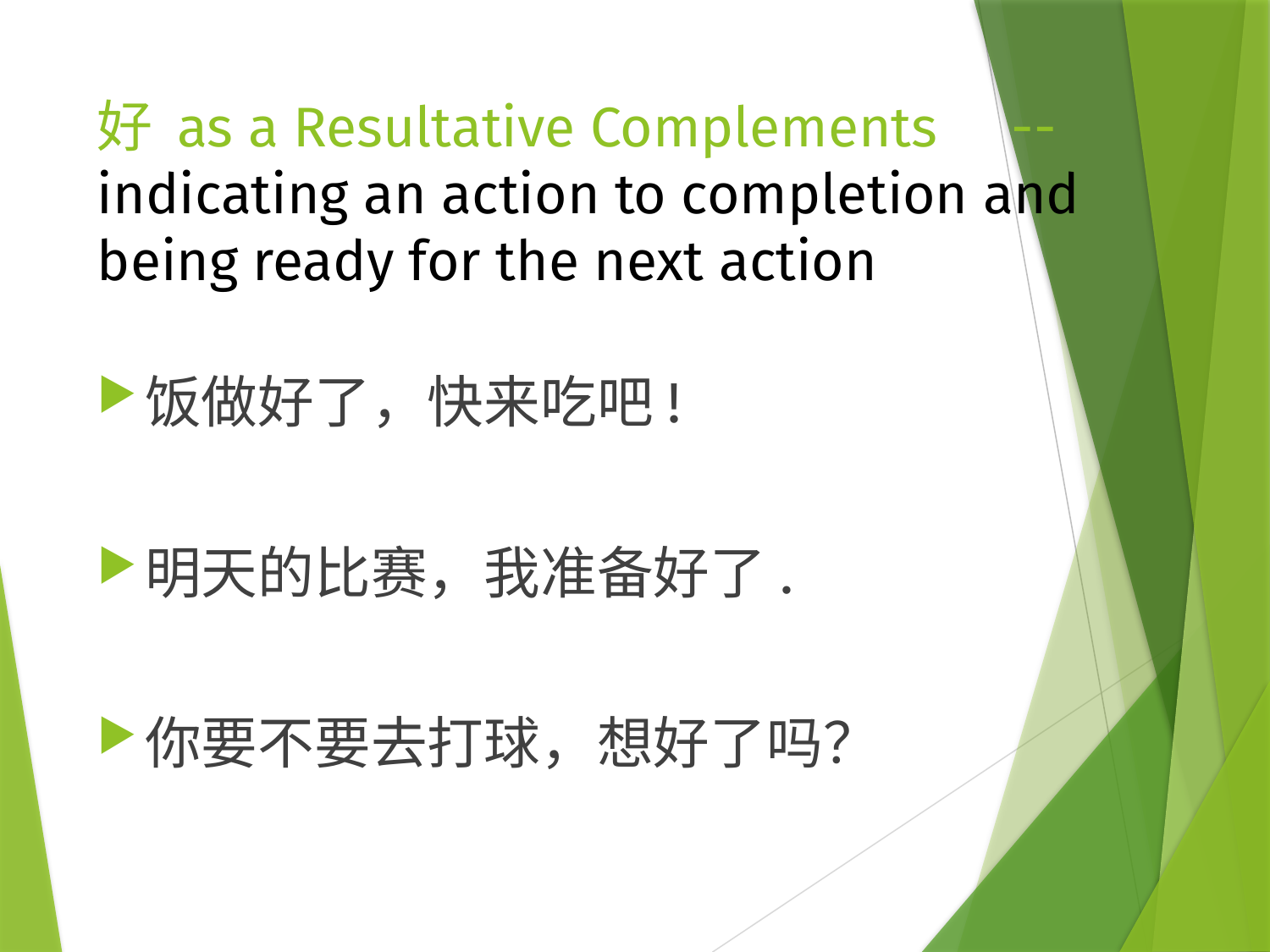

# 好 as a Resultative Complements     --indicating an action to completion and being ready for the next action
饭做好了，快来吃吧!

明天的比赛，我准备好了.

你要不要去打球，想好了吗？